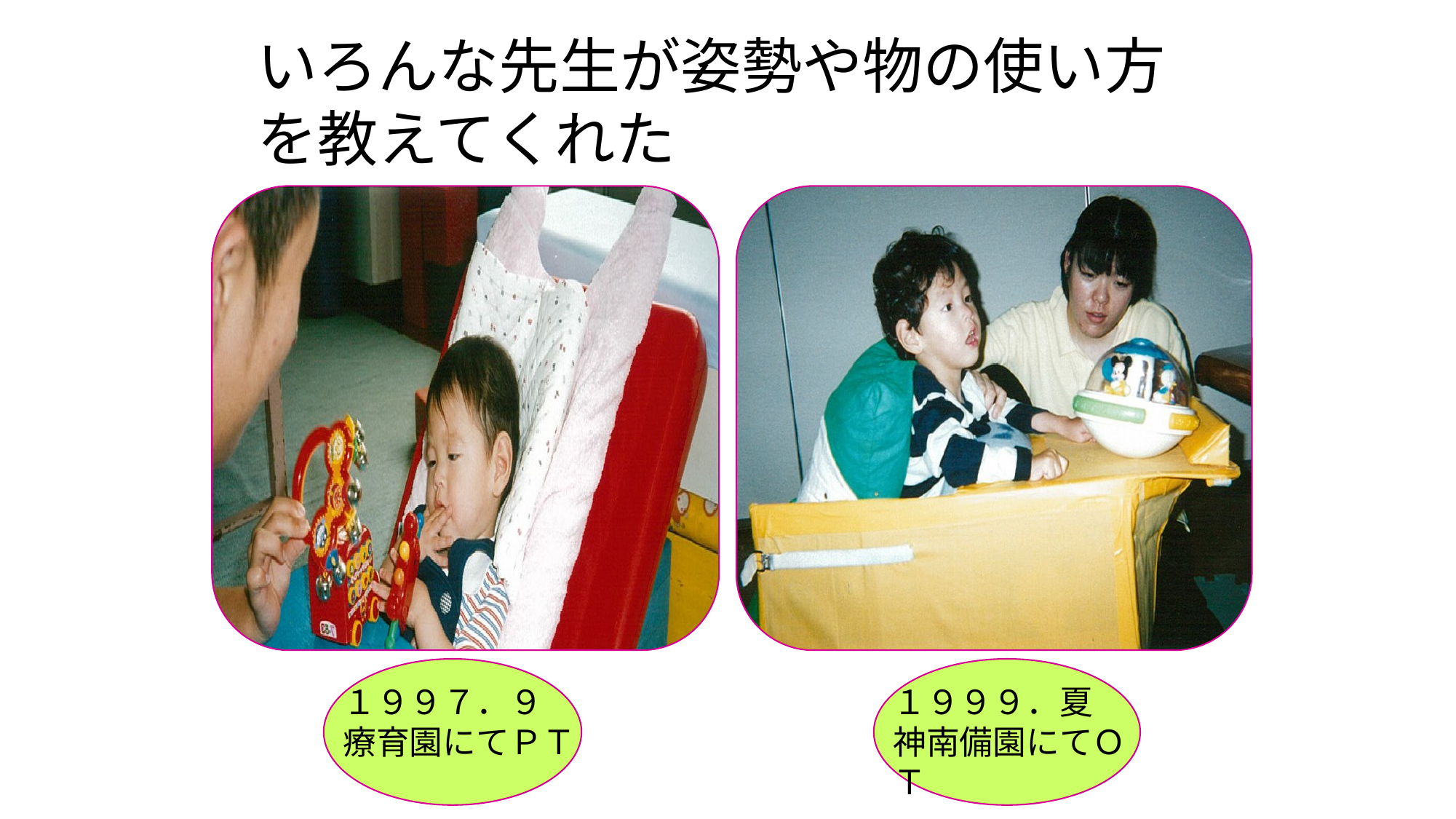

いろんな先生が姿勢や物の使い方を教えてくれた

１９９７．９
療育園にてＰＴ
１９９９．夏
神南備園にてＯＴ